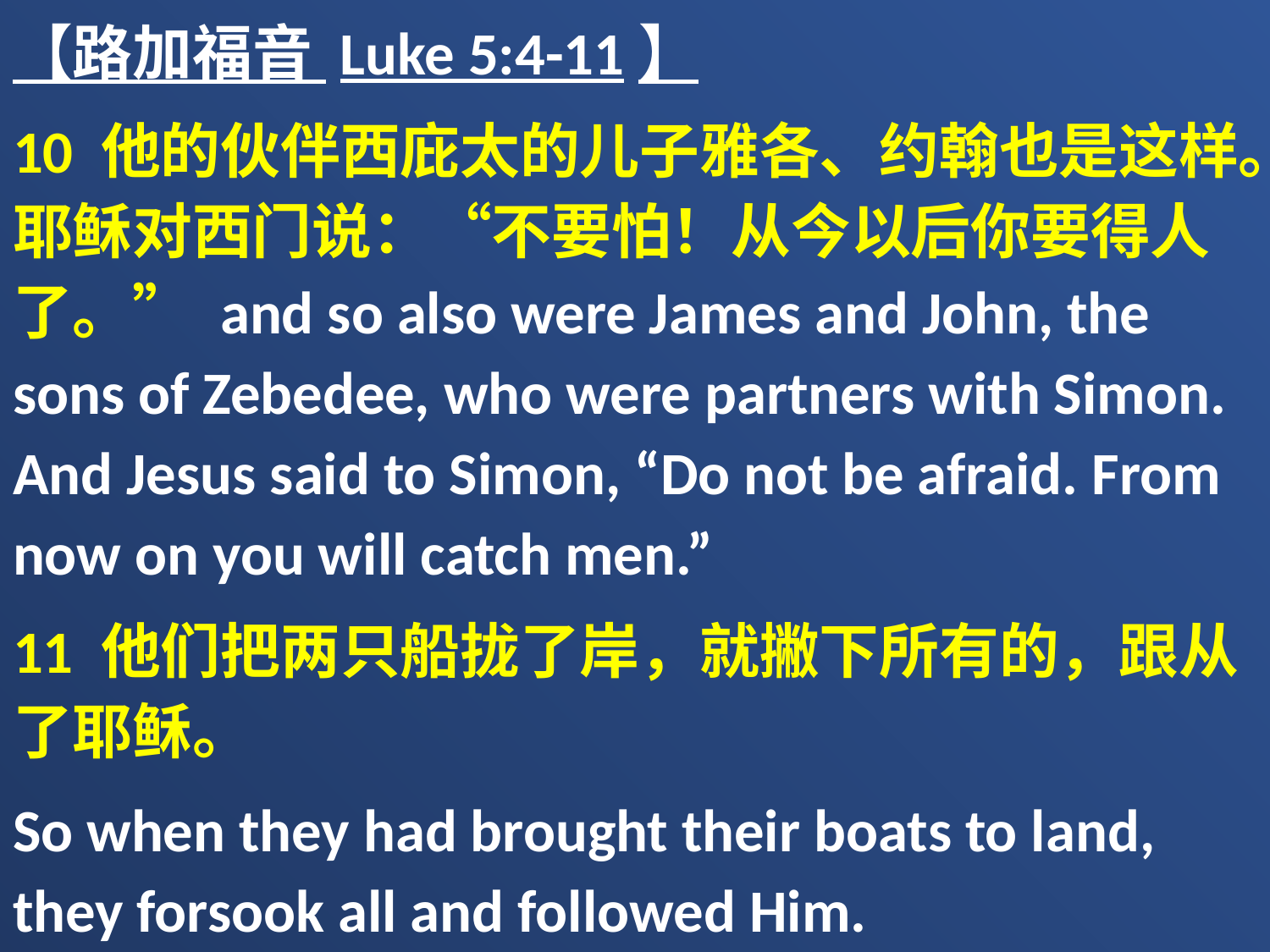

【路加福音 Luke 5:4-11】
10 他的伙伴西庇太的儿子雅各、约翰也是这样。耶稣对西门说：“不要怕！从今以后你要得人了。” and so also were James and John, the sons of Zebedee, who were partners with Simon. And Jesus said to Simon, “Do not be afraid. From now on you will catch men.”
11 他们把两只船拢了岸，就撇下所有的，跟从了耶稣。
So when they had brought their boats to land, they forsook all and followed Him.